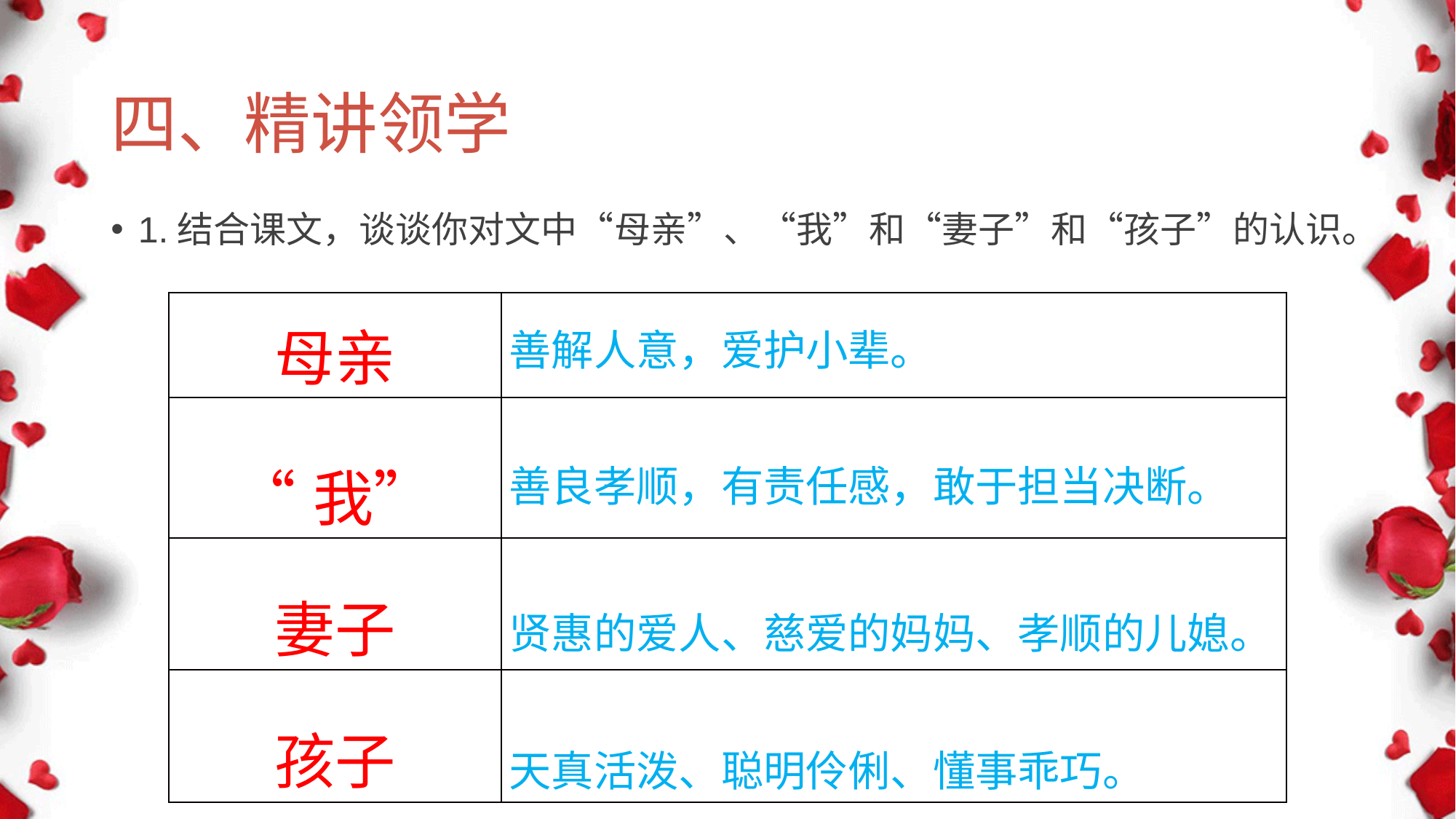

# 四、精讲领学
1.结合课文，谈谈你对文中“母亲”、“我”和“妻子”和“孩子”的认识。

| 母亲 | 善解人意，爱护小辈。 |
| --- | --- |
| “我” | 善良孝顺，有责任感，敢于担当决断。 |
| 妻子 | 贤惠的爱人、慈爱的妈妈、孝顺的儿媳。 |
| 孩子 | 天真活泼、聪明伶俐、懂事乖巧。 |